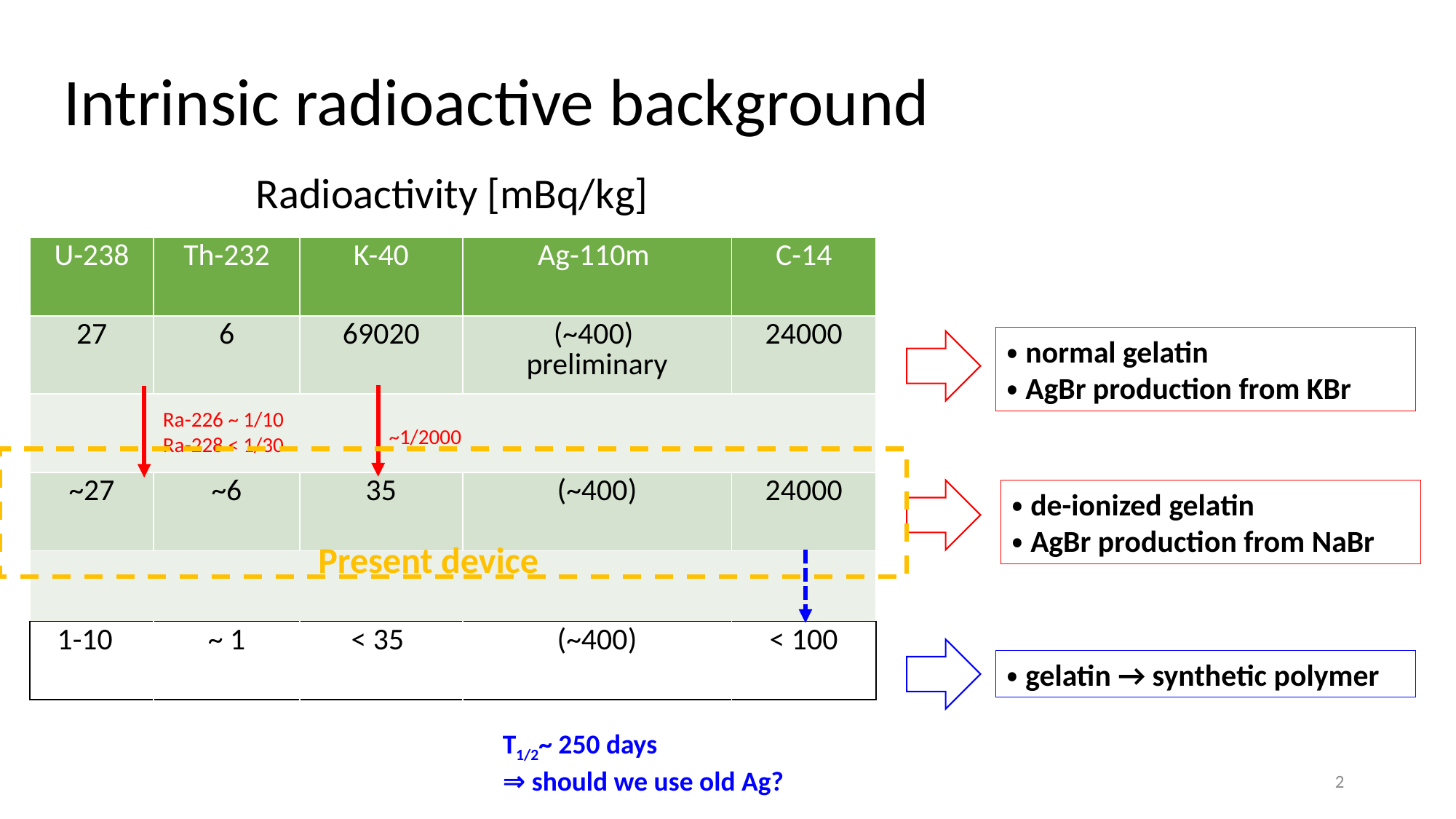

# Intrinsic radioactive background
Radioactivity [mBq/kg]
| U-238 | Th-232 | K-40 | Ag-110m | C-14 |
| --- | --- | --- | --- | --- |
| 27 | 6 | 69020 | (~400) preliminary | 24000 |
|  |  |  |  |  |
| ~27 | ~6 | 35 | (~400) | 24000 |
|  |  |  |  |  |
| 1-10 | ~ 1 | < 35 | (~400) | < 100 |
・normal gelatin
・AgBr production from KBr

Ra-226 ~ 1/10
Ra-228 < 1/30
~1/2000

・de-ionized gelatin
・AgBr production from NaBr
Present device

・gelatin → synthetic polymer
T1/2~ 250 days
⇒ should we use old Ag?
2